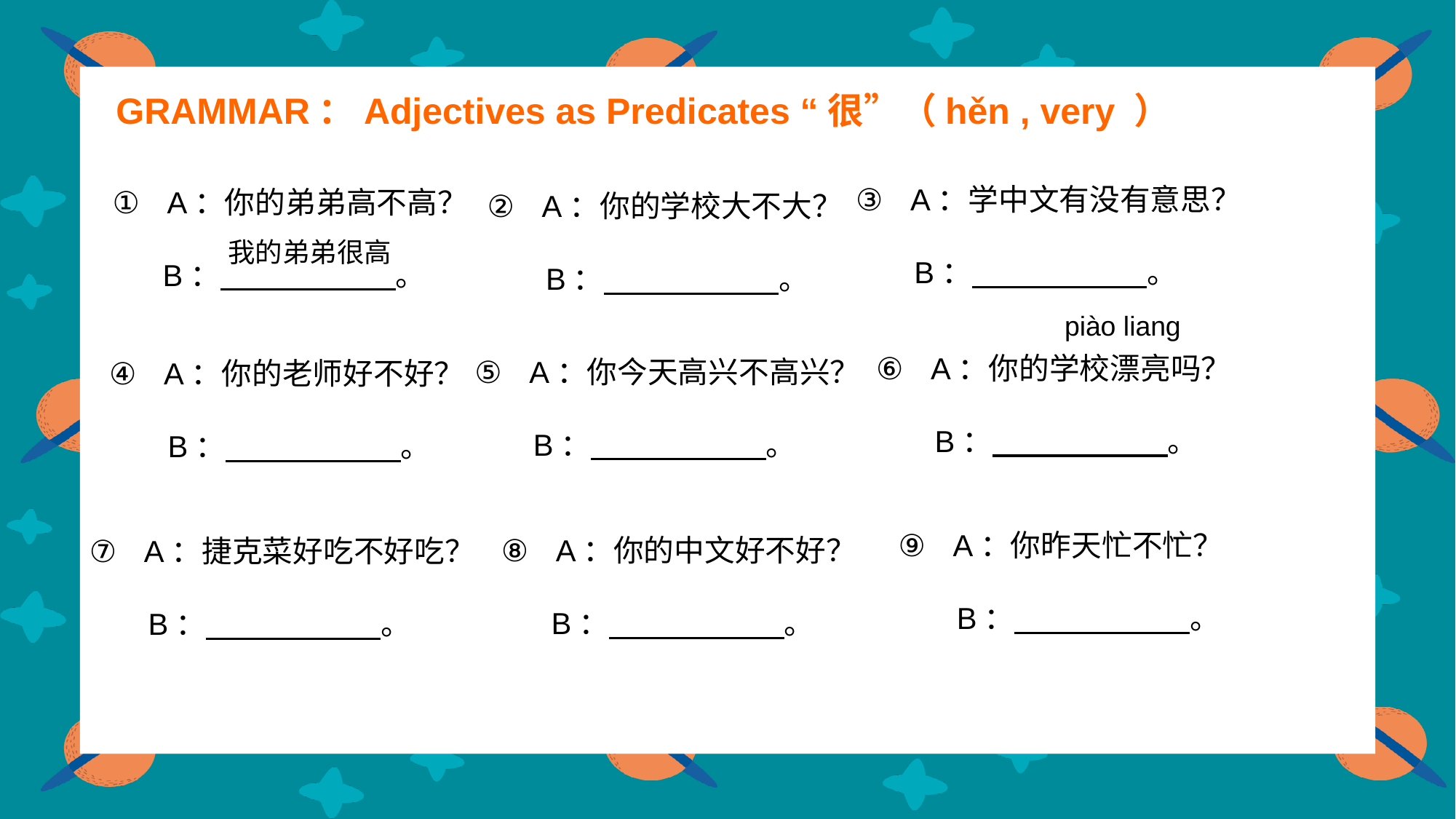

GRAMMAR：Adjectives as Predicates “很”（hěn , very ）
A：学中文有没有意思？

       B：                          。

A：你的弟弟高不高？

      B：                          。

A：你的学校大不大？

       B：                          。

我的弟弟很高
piào liang
A：你的学校漂亮吗？

       B：                          。

A：你今天高兴不高兴？

       B：                          。

A：你的老师好不好？

       B：                          。

A：你昨天忙不忙？

       B：                          。

A：你的中文好不好？

      B：                          。

A：捷克菜好吃不好吃？

       B：                          。